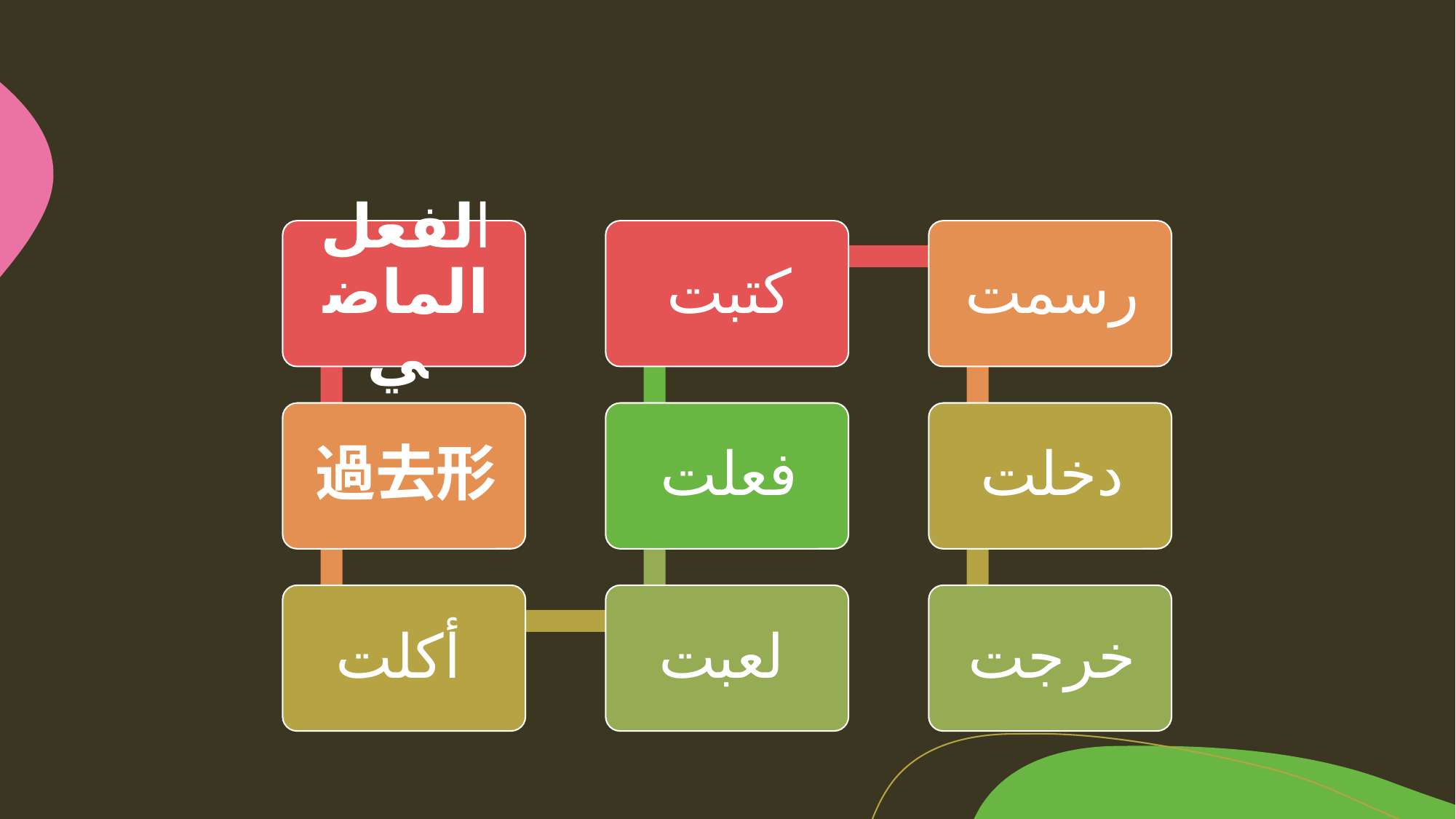

الفعل الماضي
過去形
أكلت
لعبت
فعلت
كتبت
رسمت
دخلت
خرجت